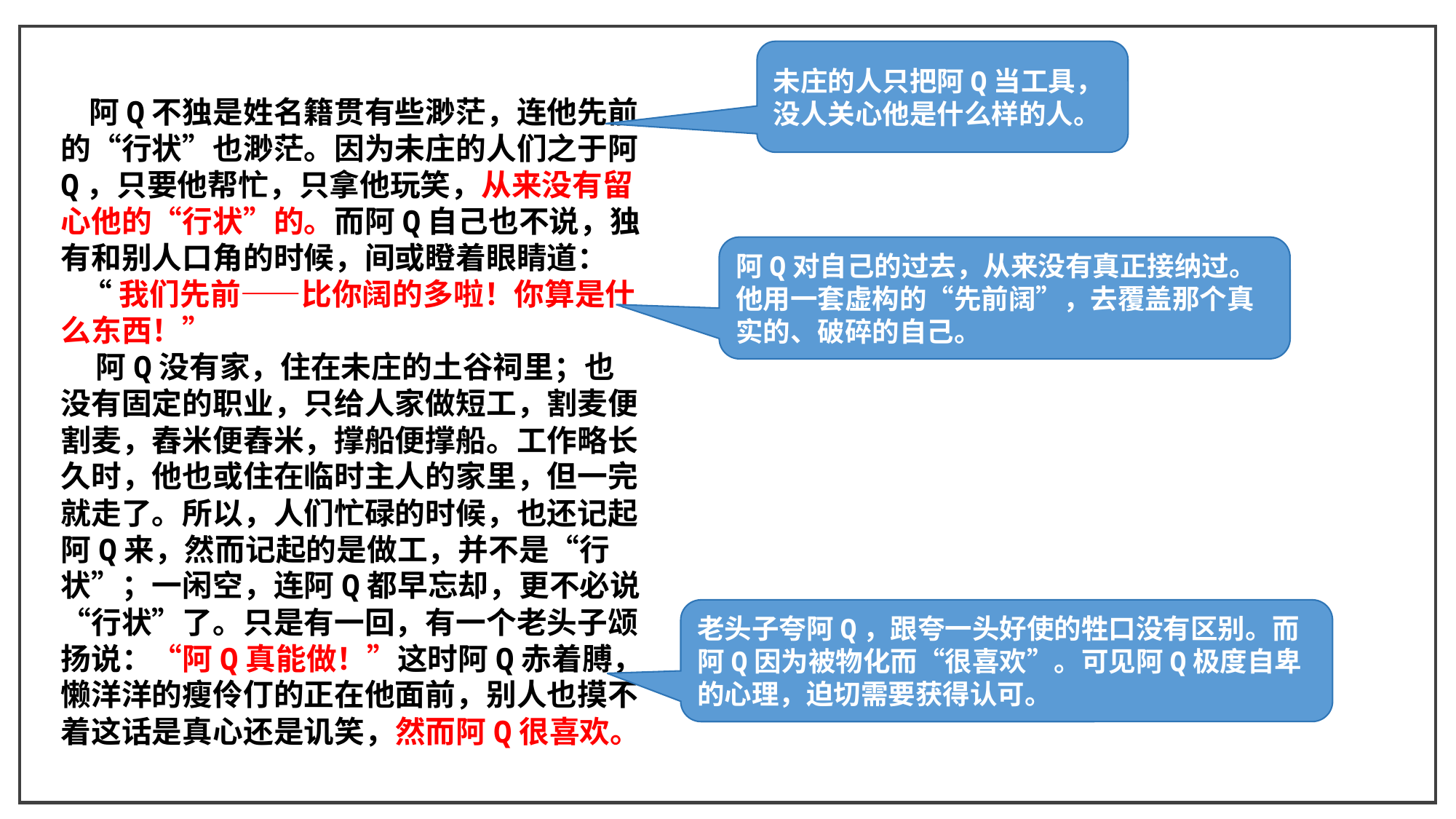

未庄的人只把阿Q当工具，没人关心他是什么样的人。
   阿Q不独是姓名籍贯有些渺茫，连他先前的“行状”也渺茫。因为未庄的人们之于阿Q，只要他帮忙，只拿他玩笑，从来没有留心他的“行状”的。而阿Q自己也不说，独有和别人口角的时候，间或瞪着眼睛道：
   “我们先前——比你阔的多啦！你算是什么东西！”
    阿Q没有家，住在未庄的土谷祠里；也没有固定的职业，只给人家做短工，割麦便割麦，舂米便舂米，撑船便撑船。工作略长久时，他也或住在临时主人的家里，但一完就走了。所以，人们忙碌的时候，也还记起阿Q来，然而记起的是做工，并不是“行状”；一闲空，连阿Q都早忘却，更不必说“行状”了。只是有一回，有一个老头子颂扬说：“阿Q真能做！”这时阿Q赤着膊，懒洋洋的瘦伶仃的正在他面前，别人也摸不着这话是真心还是讥笑，然而阿Q很喜欢。

阿Q对自己的过去，从来没有真正接纳过。他用一套虚构的“先前阔”，去覆盖那个真实的、破碎的自己。
老头子夸阿Q，跟夸一头好使的牲口没有区别。而阿Q因为被物化而“很喜欢”。可见阿Q极度自卑的心理，迫切需要获得认可。